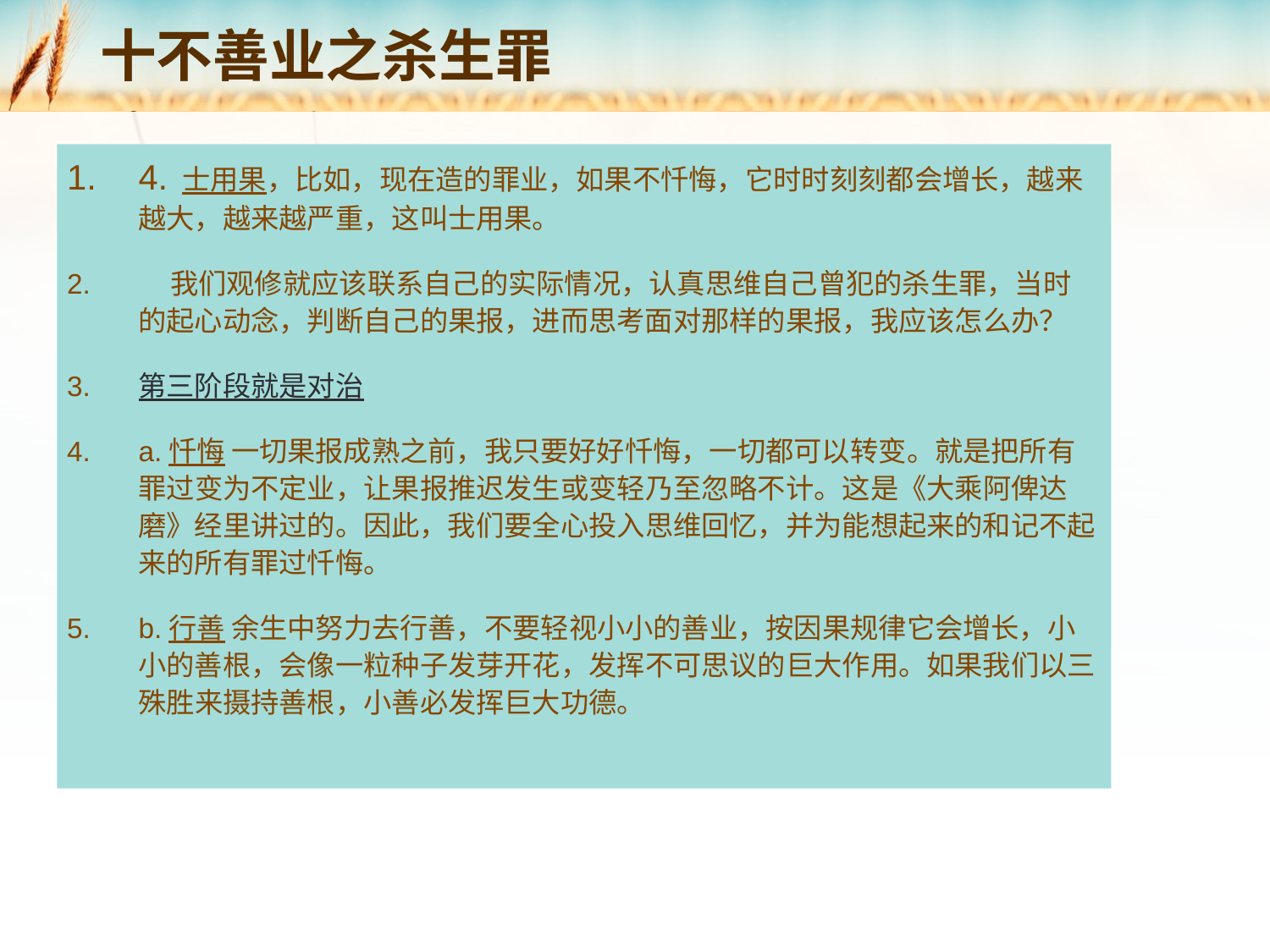

# 十不善业之杀生罪
4. 士用果，比如，现在造的罪业，如果不忏悔，它时时刻刻都会增长，越来越大，越来越严重，这叫士用果。
    我们观修就应该联系自己的实际情况，认真思维自己曾犯的杀生罪，当时的起心动念，判断自己的果报，进而思考面对那样的果报，我应该怎么办？
第三阶段就是对治
a.忏悔 一切果报成熟之前，我只要好好忏悔，一切都可以转变。就是把所有罪过变为不定业，让果报推迟发生或变轻乃至忽略不计。这是《大乘阿俾达磨》经里讲过的。因此，我们要全心投入思维回忆，并为能想起来的和记不起来的所有罪过忏悔。
b.行善 余生中努力去行善，不要轻视小小的善业，按因果规律它会增长，小小的善根，会像一粒种子发芽开花，发挥不可思议的巨大作用。如果我们以三殊胜来摄持善根，小善必发挥巨大功德。